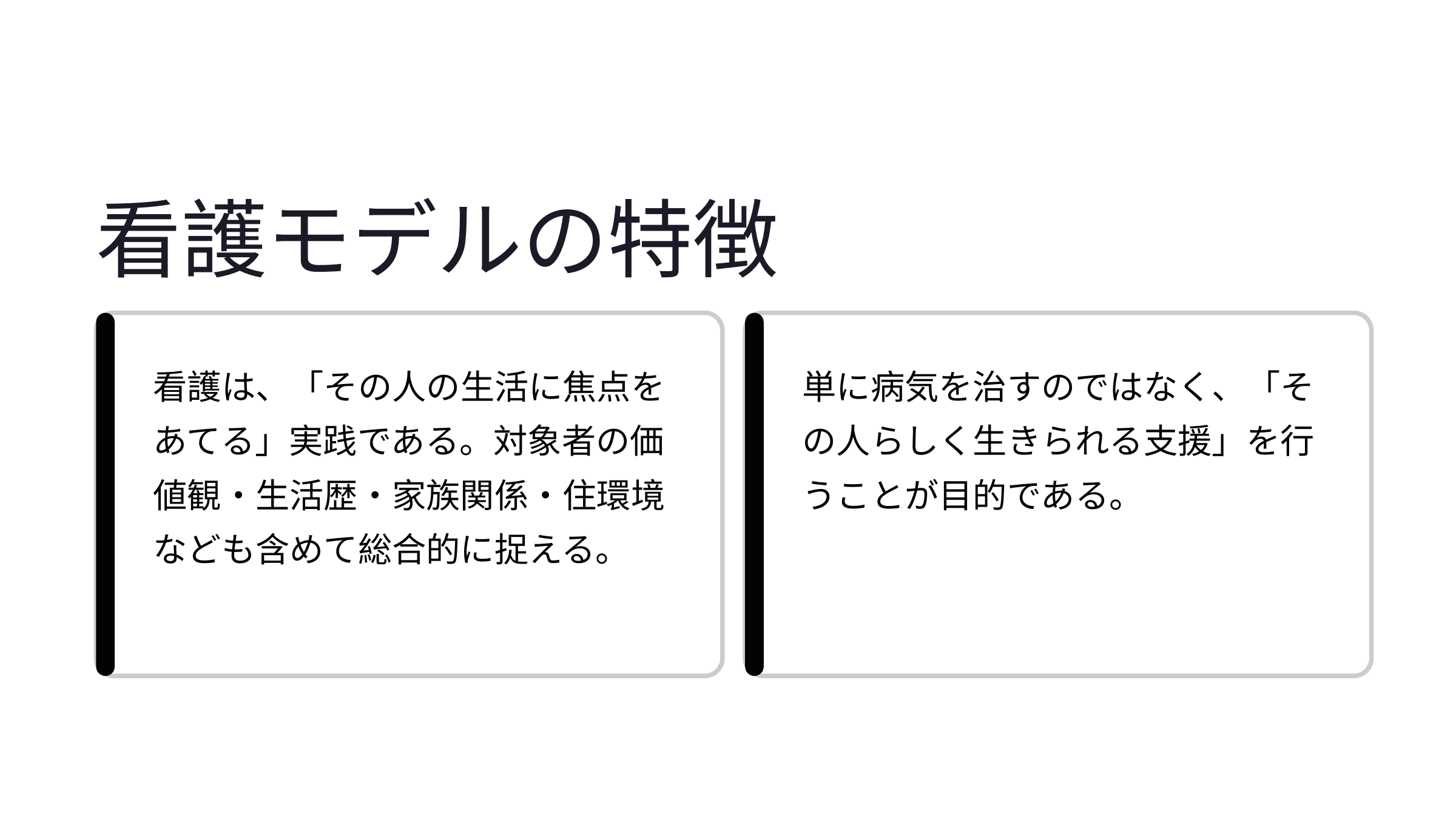

看護モデルの特徴

看護は、「その人の生活に焦点をあてる」実践である。対象者の価値観・生活歴・家族関係・住環境なども含めて総合的に捉える。
単に病気を治すのではなく、「その人らしく生きられる支援」を行うことが目的である。